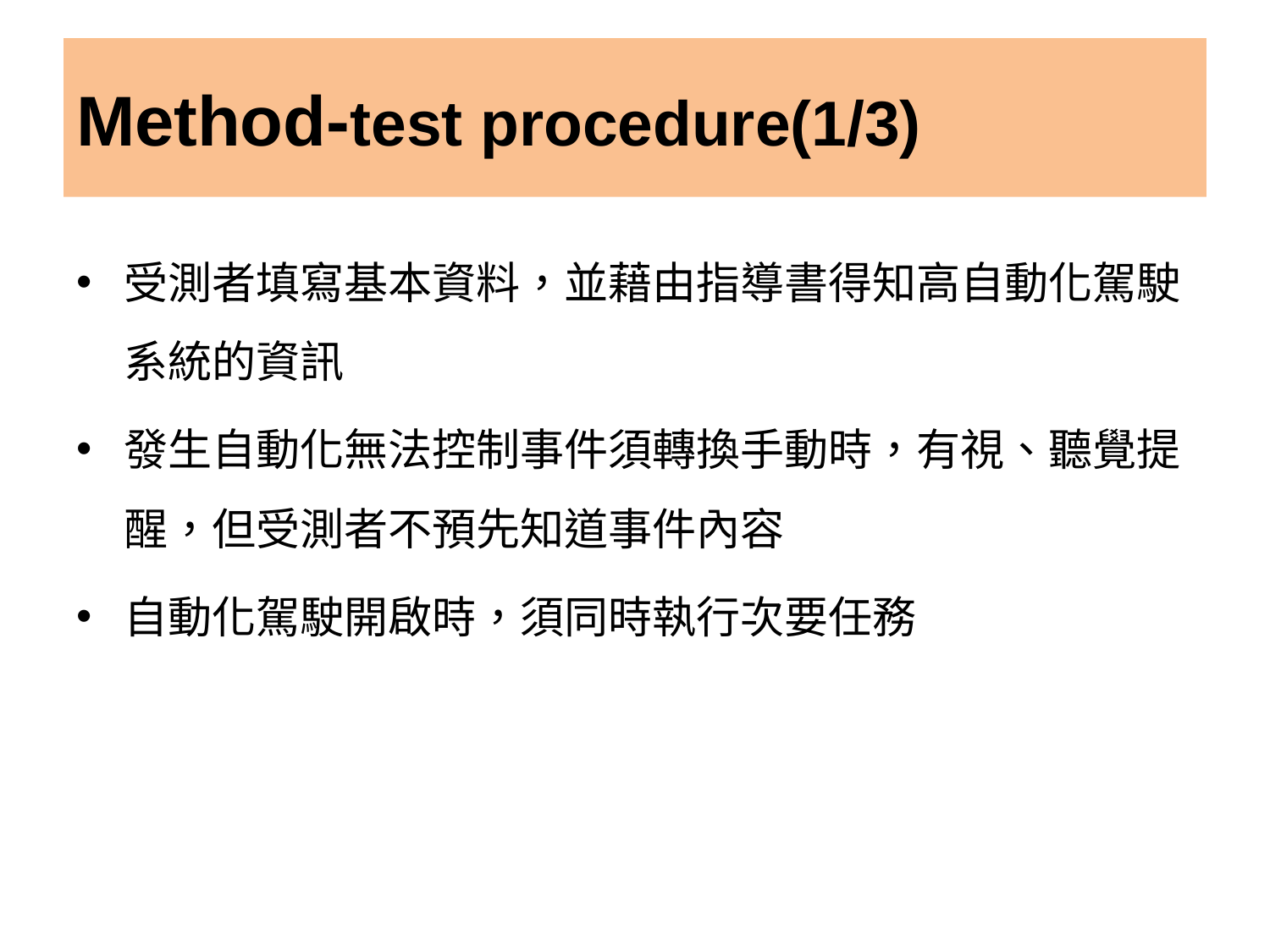

# Method-test procedure(1/3)
受測者填寫基本資料，並藉由指導書得知高自動化駕駛系統的資訊
發生自動化無法控制事件須轉換手動時，有視、聽覺提醒，但受測者不預先知道事件內容
自動化駕駛開啟時，須同時執行次要任務